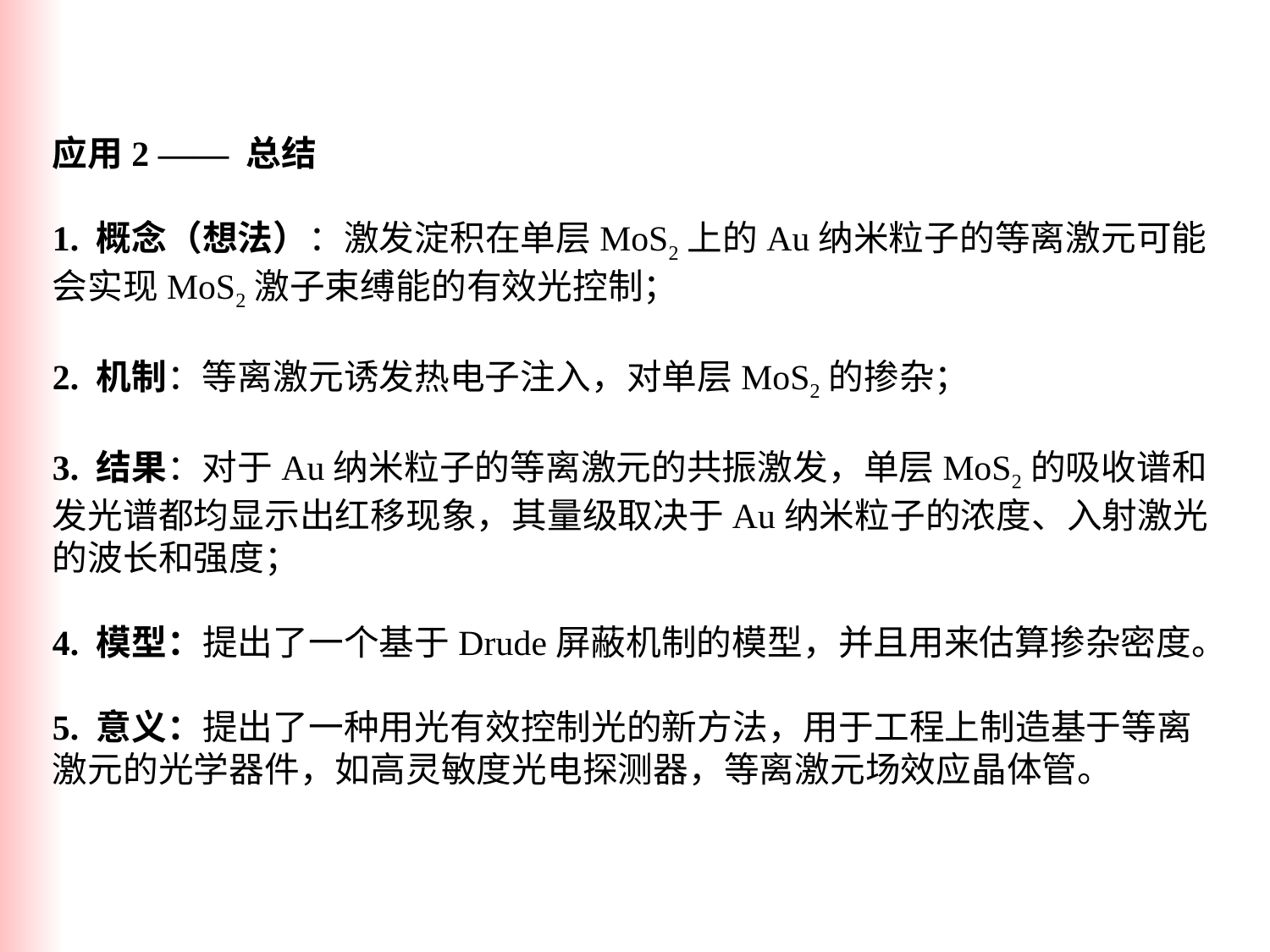

应用2 —— 总结

1. 概念（想法）：激发淀积在单层MoS2上的Au纳米粒子的等离激元可能会实现MoS2激子束缚能的有效光控制；

2. 机制：等离激元诱发热电子注入，对单层MoS2的掺杂；

3. 结果：对于Au纳米粒子的等离激元的共振激发，单层MoS2的吸收谱和发光谱都均显示出红移现象，其量级取决于Au纳米粒子的浓度、入射激光的波长和强度；

4. 模型：提出了一个基于Drude屏蔽机制的模型，并且用来估算掺杂密度。

5. 意义：提出了一种用光有效控制光的新方法，用于工程上制造基于等离激元的光学器件，如高灵敏度光电探测器，等离激元场效应晶体管。